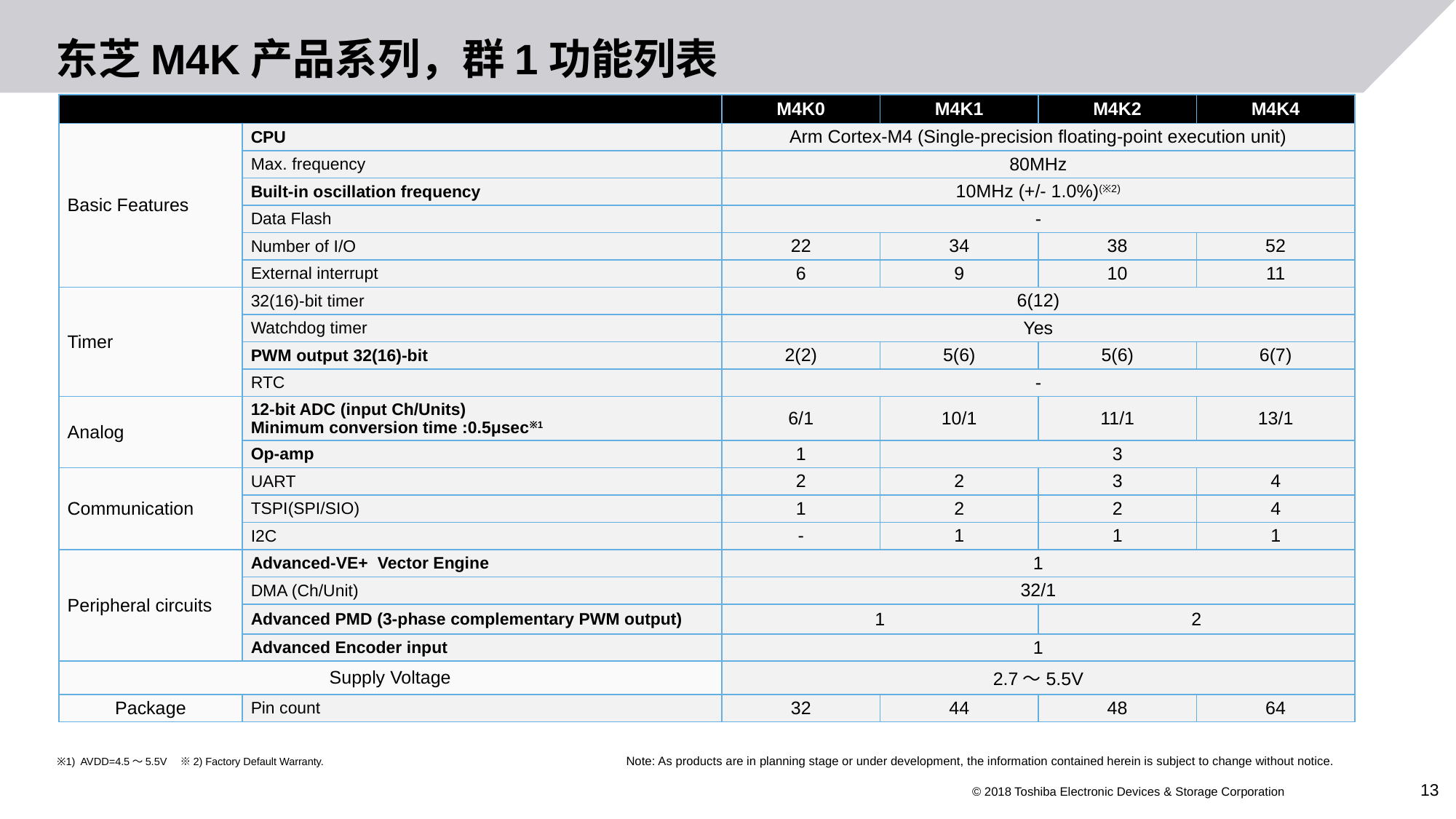

# 东芝M4K产品系列，群1功能列表
|  |  | M4K0 | M4K1 | M4K2 | M4K4 |
| --- | --- | --- | --- | --- | --- |
| Basic Features | CPU | Arm Cortex-M4 (Single-precision floating-point execution unit) |  |  |  |
|  | Max. frequency | 80MHz |  |  |  |
|  | Built-in oscillation frequency | 10MHz (+/- 1.0%)(※2) |  |  |  |
|  | Data Flash | - |  |  |  |
|  | Number of I/O | 22 | 34 | 38 | 52 |
|  | External interrupt | 6 | 9 | 10 | 11 |
| Timer | 32(16)-bit timer | 6(12) |  |  |  |
|  | Watchdog timer | Yes |  |  |  |
|  | PWM output 32(16)-bit | 2(2) | 5(6) | 5(6) | 6(7) |
|  | RTC | - |  |  |  |
| Analog | 12-bit ADC (input Ch/Units) Minimum conversion time :0.5μsec※1 | 6/1 | 10/1 | 11/1 | 13/1 |
|  | Op-amp | 1 | 3 |  |  |
| Communication | UART | 2 | 2 | 3 | 4 |
|  | TSPI(SPI/SIO) | 1 | 2 | 2 | 4 |
|  | I2C | - | 1 | 1 | 1 |
| Peripheral circuits | Advanced-VE+ Vector Engine | 1 |  |  |  |
|  | DMA (Ch/Unit) | 32/1 |  |  |  |
|  | Advanced PMD (3-phase complementary PWM output) | 1 |  | 2 |  |
|  | Advanced Encoder input | 1 |  |  |  |
| Supply Voltage |  | 2.7～5.5V |  |  |  |
| Package | Pin count | 32 | 44 | 48 | 64 |
Note: As products are in planning stage or under development, the information contained herein is subject to change without notice.
※1)  AVDD=4.5～5.5V　※2) Factory Default Warranty.